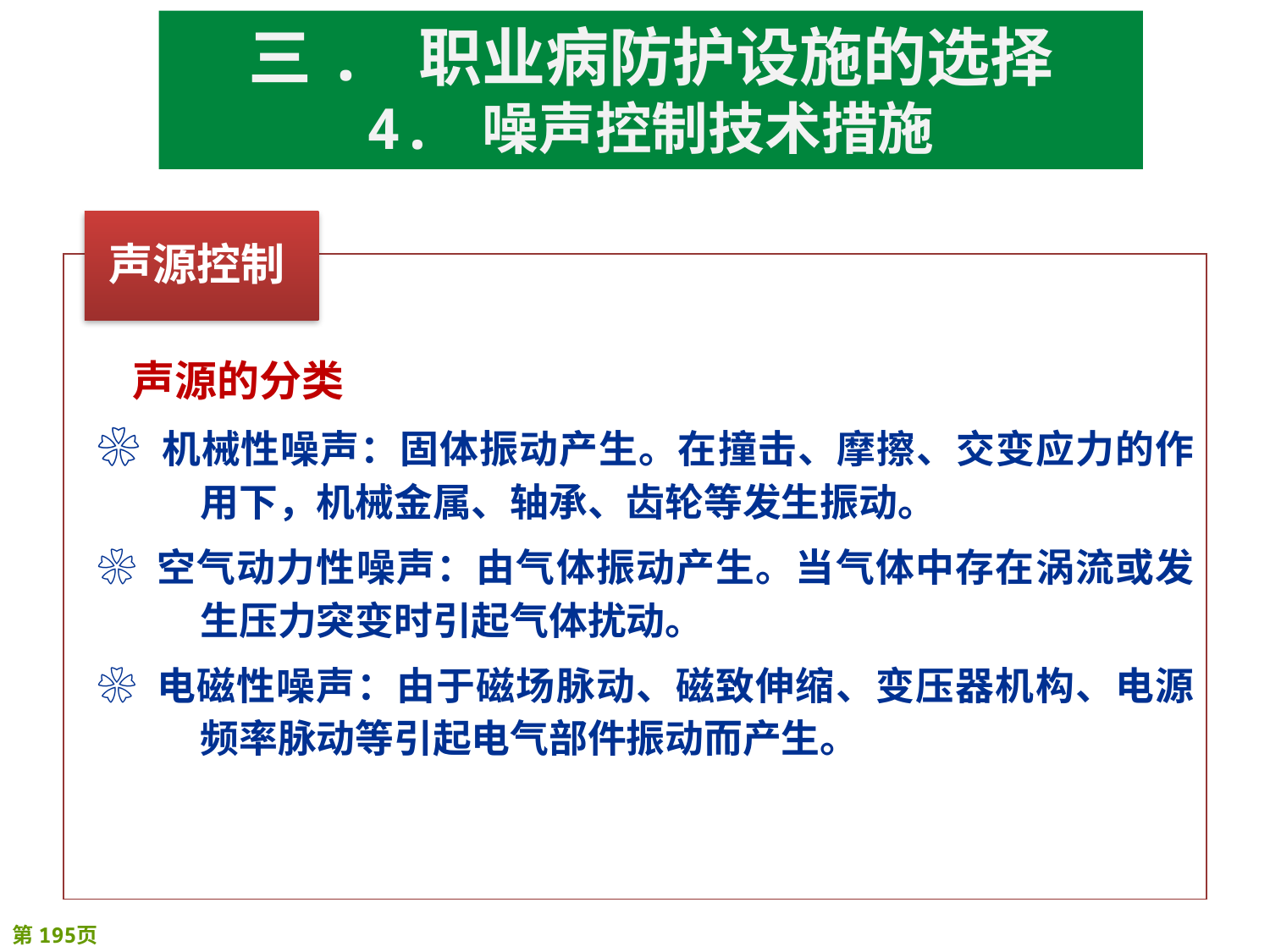

三. 职业病防护设施的选择
4. 噪声控制技术措施
 声源控制

    声源的分类
  ❀ 机械性噪声：固体振动产生。在撞击、摩擦、交变应力的作用下，机械金属、轴承、齿轮等发生振动。
  ❀ 空气动力性噪声：由气体振动产生。当气体中存在涡流或发生压力突变时引起气体扰动。
  ❀ 电磁性噪声：由于磁场脉动、磁致伸缩、变压器机构、电源频率脉动等引起电气部件振动而产生。